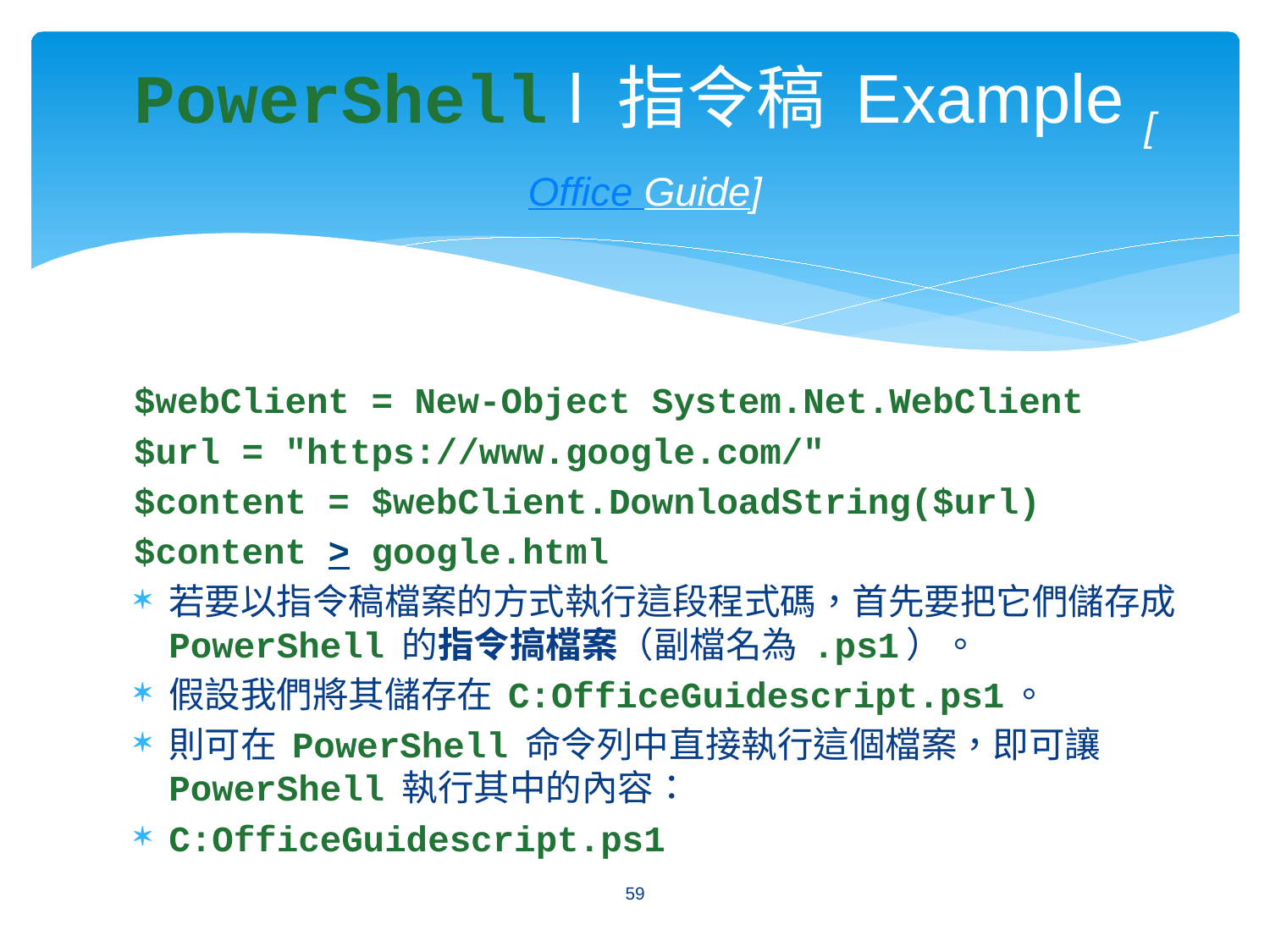

# PowerShell l 指令稿 Example [Office Guide]
$webClient = New-Object System.Net.WebClient
$url = "https://www.google.com/"
$content = $webClient.DownloadString($url)
$content > google.html
若要以指令稿檔案的方式執行這段程式碼，首先要把它們儲存成 PowerShell 的指令搞檔案（副檔名為 .ps1）。
假設我們將其儲存在 C:OfficeGuidescript.ps1。
則可在 PowerShell 命令列中直接執行這個檔案，即可讓 PowerShell 執行其中的內容：
C:OfficeGuidescript.ps1
59